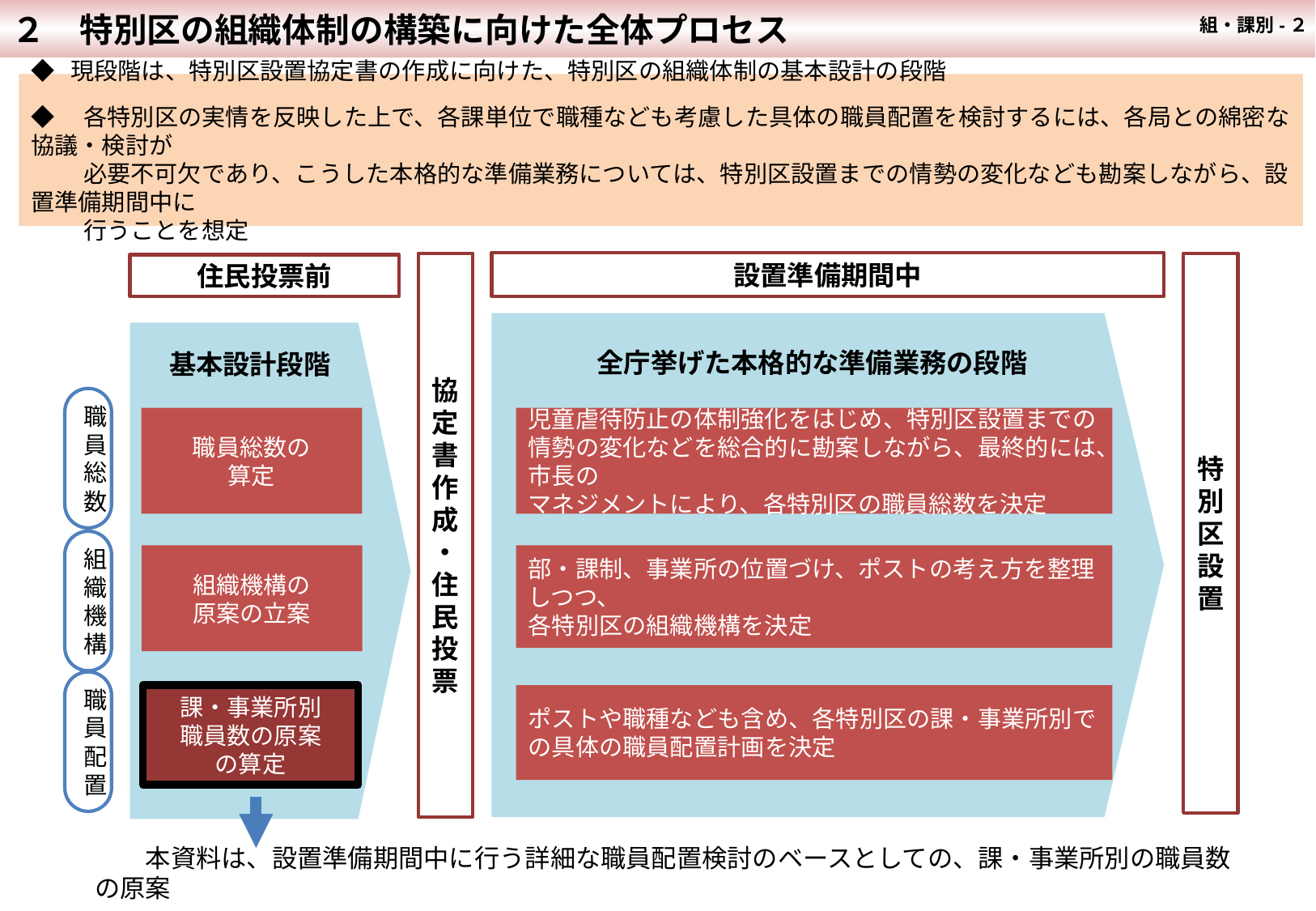

２　特別区の組織体制の構築に向けた全体プロセス
組・課別-２
◆  現段階は、特別区設置協定書の作成に向けた、特別区の組織体制の基本設計の段階

◆　各特別区の実情を反映した上で、各課単位で職種なども考慮した具体の職員配置を検討するには、各局との綿密な協議・検討が
　 　必要不可欠であり、こうした本格的な準備業務については、特別区設置までの情勢の変化なども勘案しながら、設置準備期間中に
　 　行うことを想定
設置準備期間中
協定書作成・住民投票
特別区設置
住民投票前

基本設計段階
全庁挙げた本格的な準備業務の段階
職員総数
職員総数の
算定
児童虐待防止の体制強化をはじめ、特別区設置までの情勢の変化などを総合的に勘案しながら、最終的には、市長の
マネジメントにより、各特別区の職員総数を決定
組織機構
組織機構の
原案の立案
部・課制、事業所の位置づけ、ポストの考え方を整理しつつ、
各特別区の組織機構を決定
職員配置
課・事業所別
職員数の原案
の算定
ポストや職種なども含め、各特別区の課・事業所別での具体の職員配置計画を決定

　　本資料は、設置準備期間中に行う詳細な職員配置検討のベースとしての、課・事業所別の職員数の原案